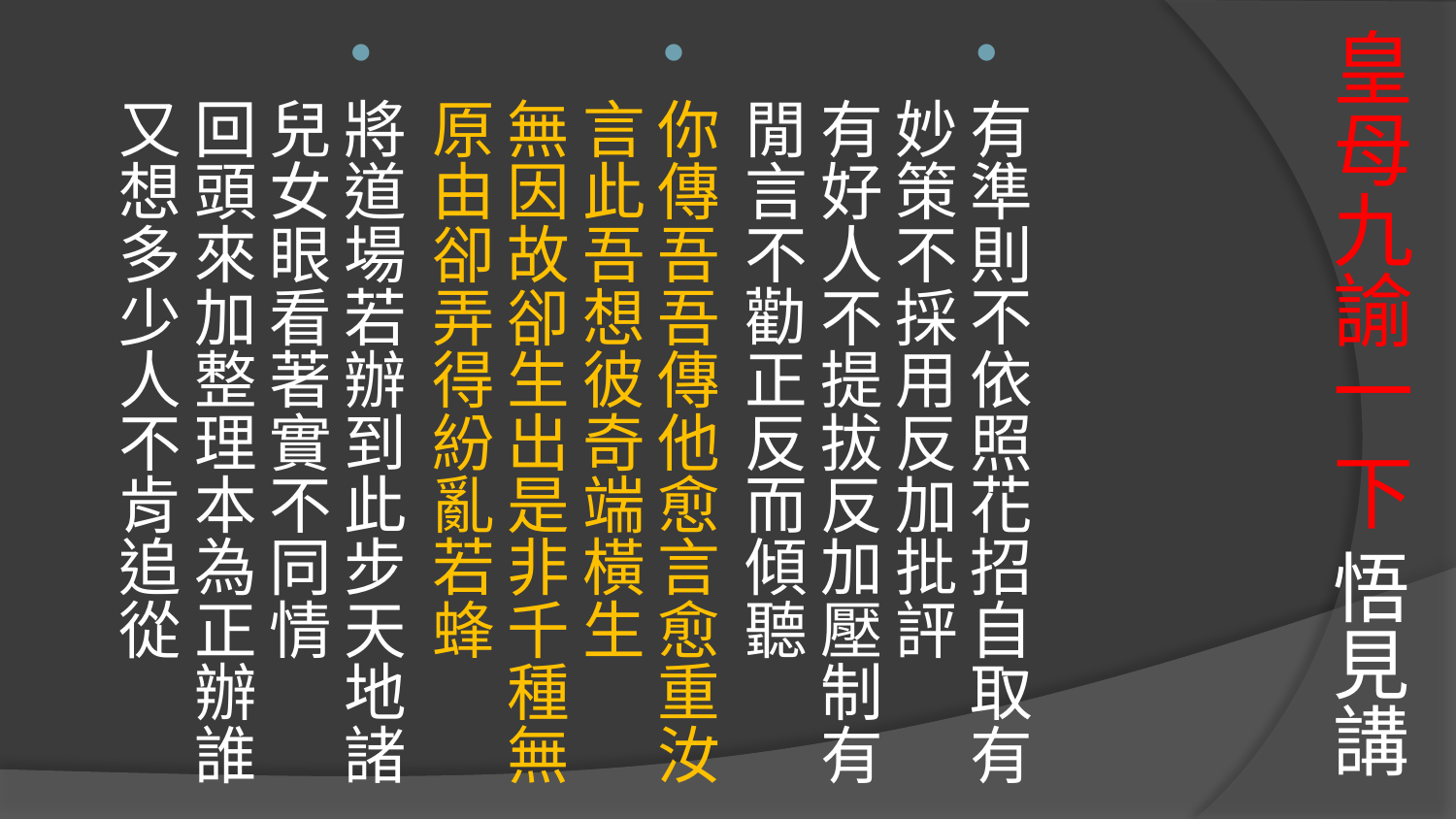

# 皇母九諭一 下 悟見講
有準則不依照花招自取有妙策不採用反加批評
有好人不提拔反加壓制有閒言不勸正反而傾聽
你傳吾吾傳他愈言愈重汝言此吾想彼奇端橫生
無因故卻生出是非千種無原由卻弄得紛亂若蜂
將道場若辦到此步天地諸兒女眼看著實不同情
回頭來加整理本為正辦誰又想多少人不肯追從